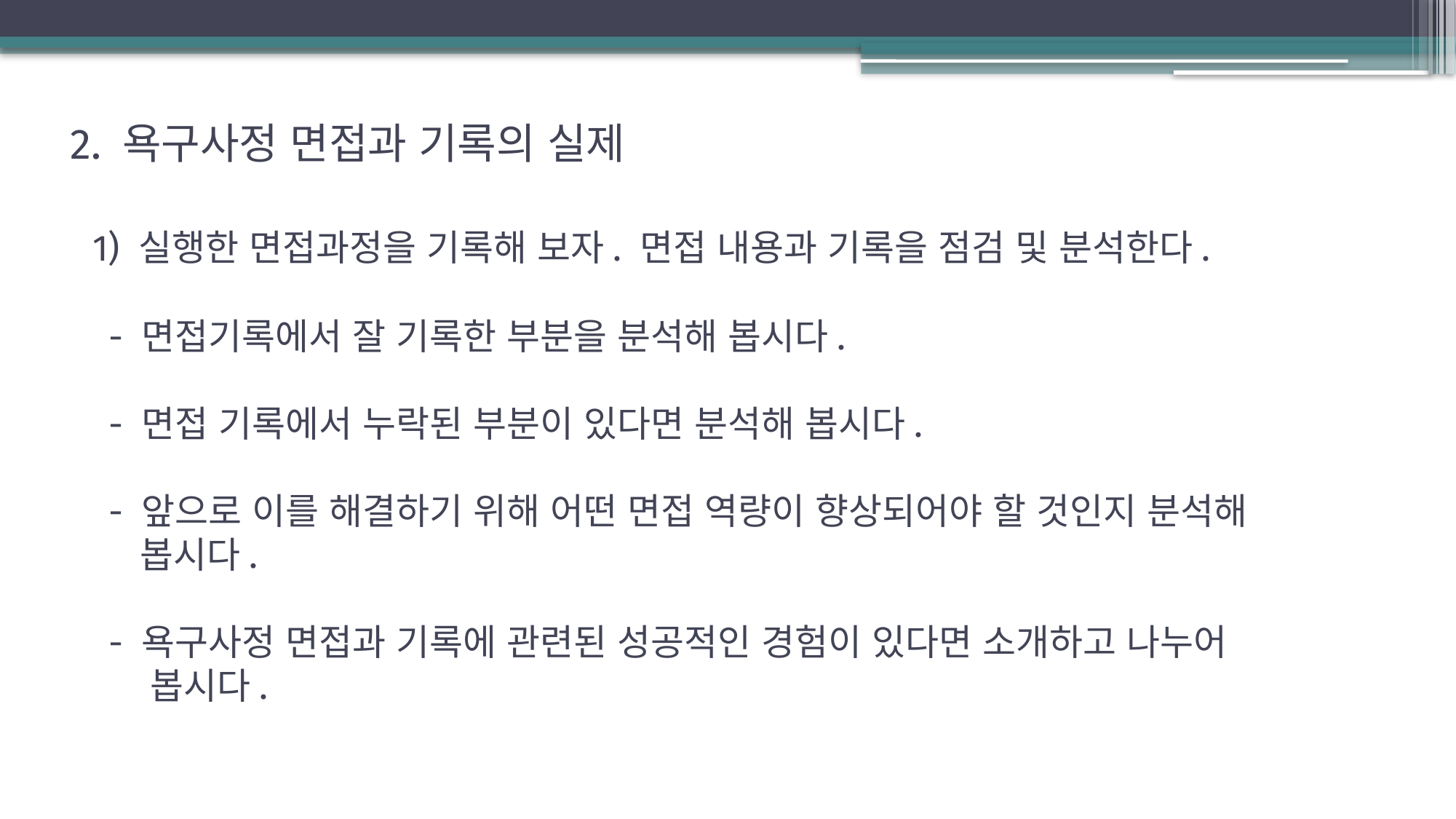

2. 욕구사정 면접과 기록의 실제

  1) 실행한 면접과정을 기록해 보자. 면접 내용과 기록을 점검 및 분석한다.
    - 면접기록에서 잘 기록한 부분을 분석해 봅시다.

    - 면접 기록에서 누락된 부분이 있다면 분석해 봅시다.

    - 앞으로 이를 해결하기 위해 어떤 면접 역량이 향상되어야 할 것인지 분석해
      봅시다.

    - 욕구사정 면접과 기록에 관련된 성공적인 경험이 있다면 소개하고 나누어
       봅시다.